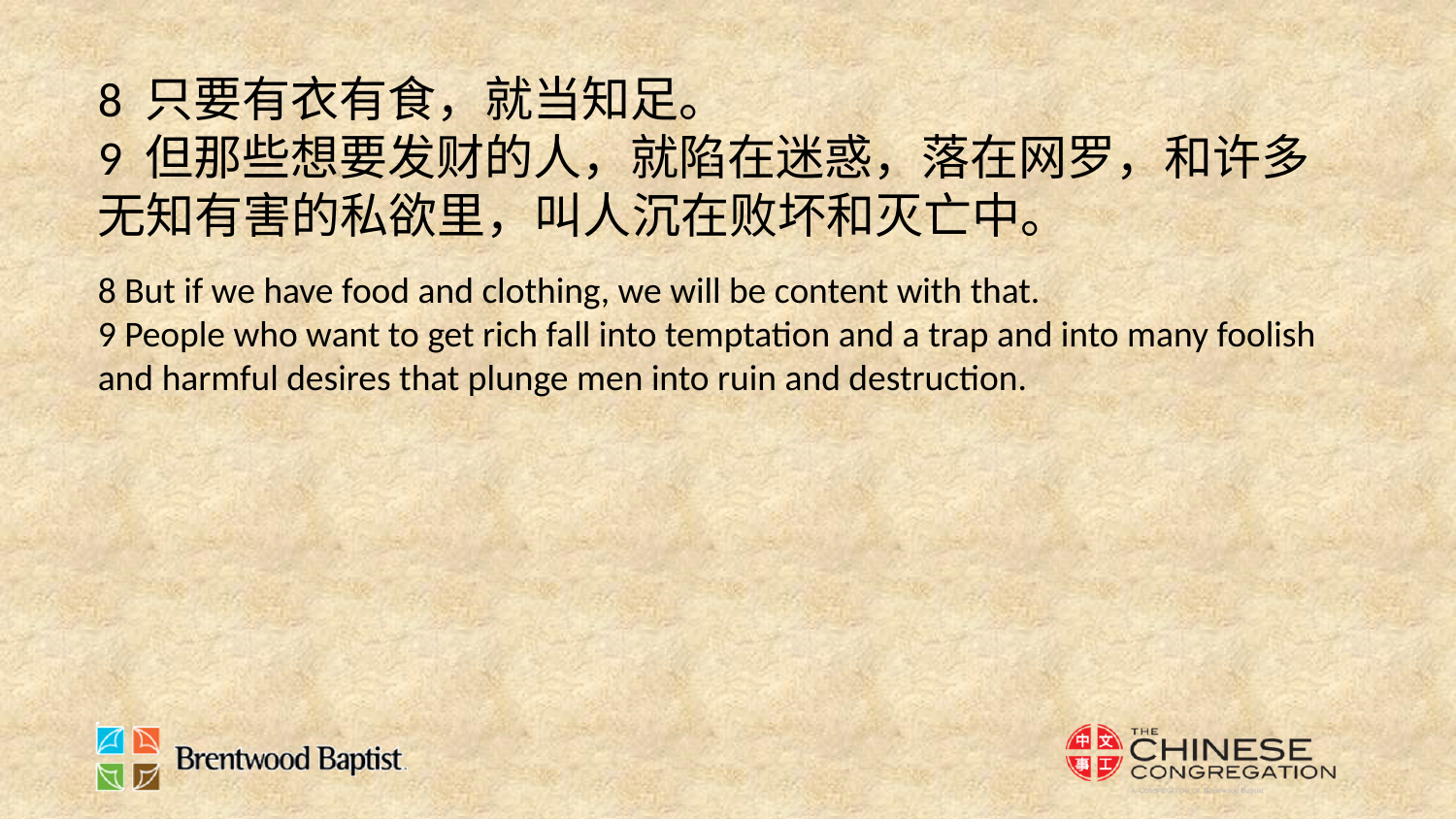

8 只要有衣有食，就当知足。
9 但那些想要发财的人，就陷在迷惑，落在网罗，和许多无知有害的私欲里，叫人沉在败坏和灭亡中。

8 But if we have food and clothing, we will be content with that.
9 People who want to get rich fall into temptation and a trap and into many foolish and harmful desires that plunge men into ruin and destruction.